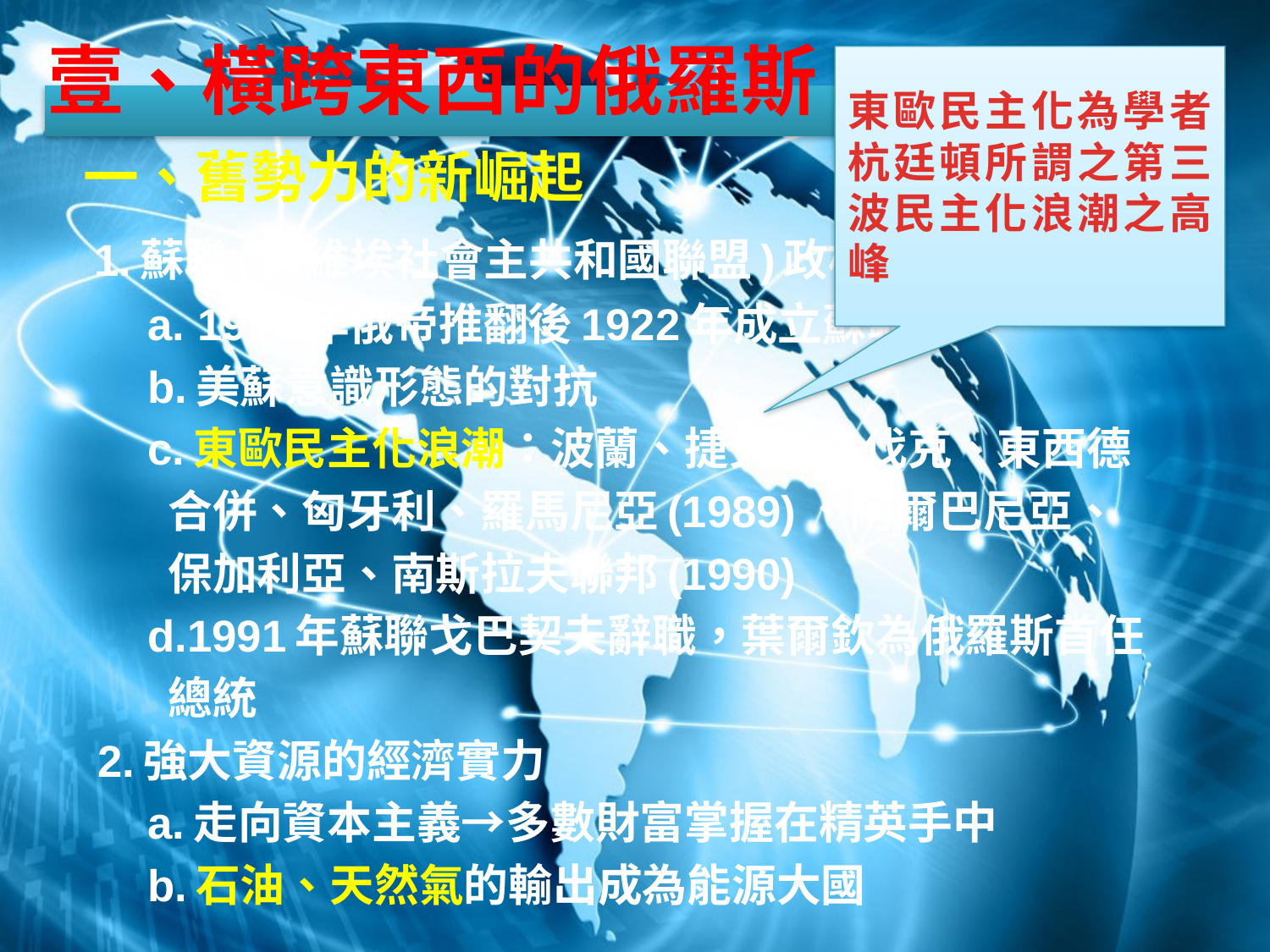

壹、橫跨東西的俄羅斯

東歐民主化為學者杭廷頓所謂之第三波民主化浪潮之高峰
  一、舊勢力的新崛起
   1.蘇聯(蘇維埃社會主共和國聯盟)政權解體
        a. 1919年俄帝推翻後1922年成立蘇聯
        b.美蘇意識形態的對抗
        c.東歐民主化浪潮：波蘭、捷克斯洛伐克、東西德
           合併、匈牙利、羅馬尼亞(1989)、阿爾巴尼亞、
           保加利亞、南斯拉夫聯邦(1990)
        d.1991年蘇聯戈巴契夫辭職，葉爾欽為俄羅斯首任
           總統
    2.強大資源的經濟實力
        a.走向資本主義→多數財富掌握在精英手中
        b.石油、天然氣的輸出成為能源大國